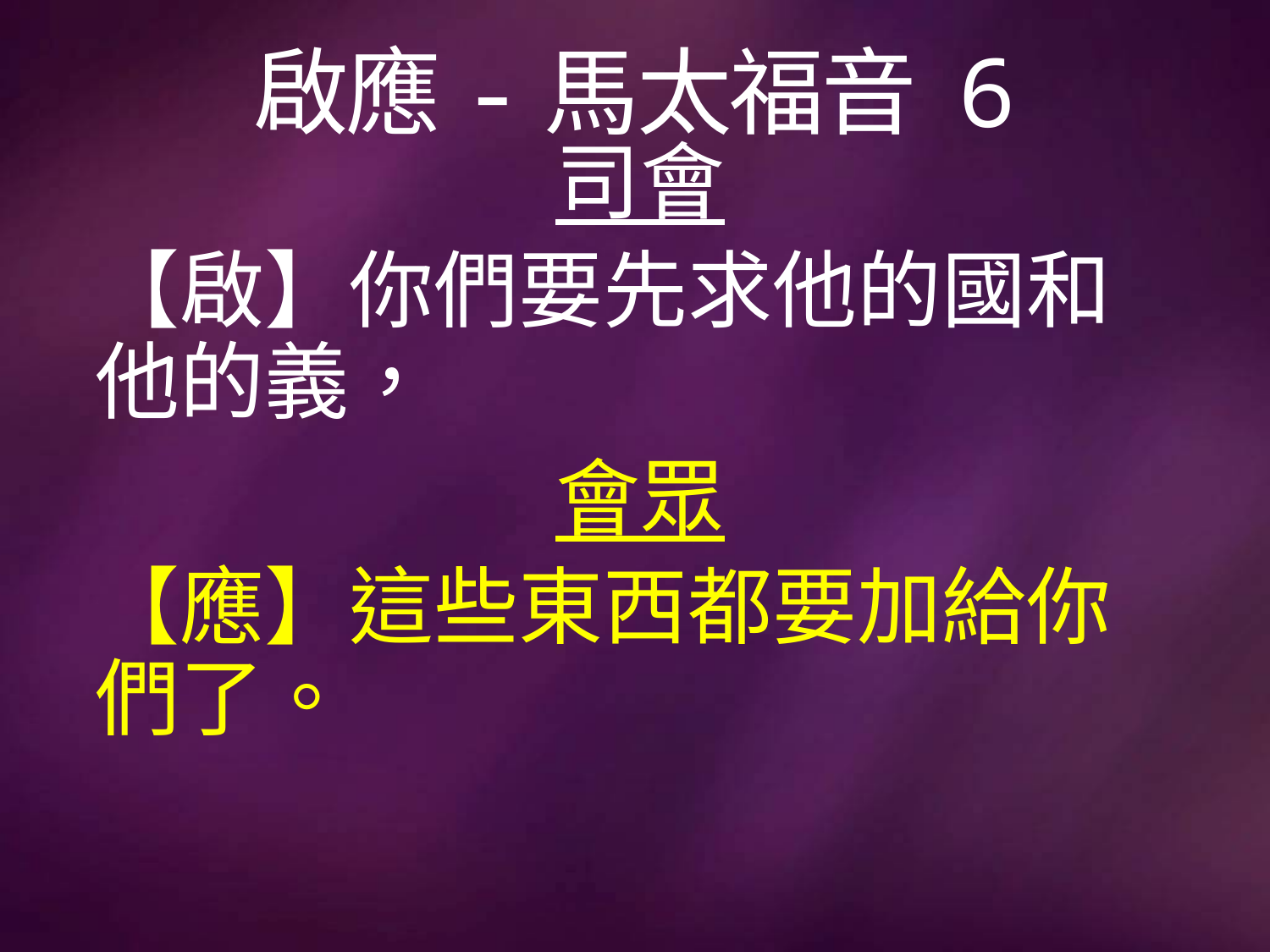

# 啟應-馬太福音 6
司會
【啟】你們要先求他的國和他的義，

會眾
【應】這些東西都要加給你們了。